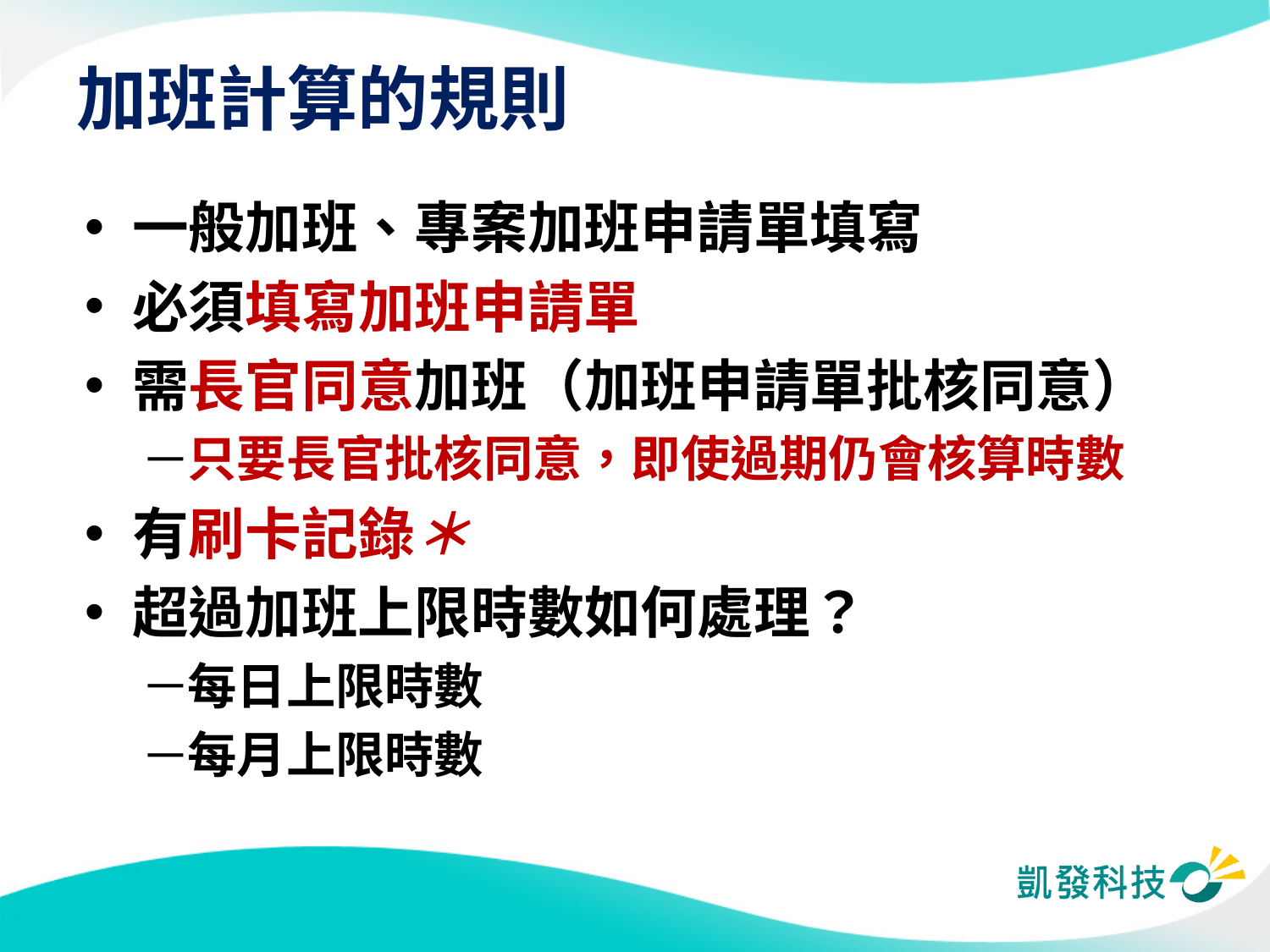

# 加班計算的規則
一般加班、專案加班申請單填寫
必須填寫加班申請單
需長官同意加班（加班申請單批核同意）
只要長官批核同意，即使過期仍會核算時數
有刷卡記錄＊
超過加班上限時數如何處理？
每日上限時數
每月上限時數